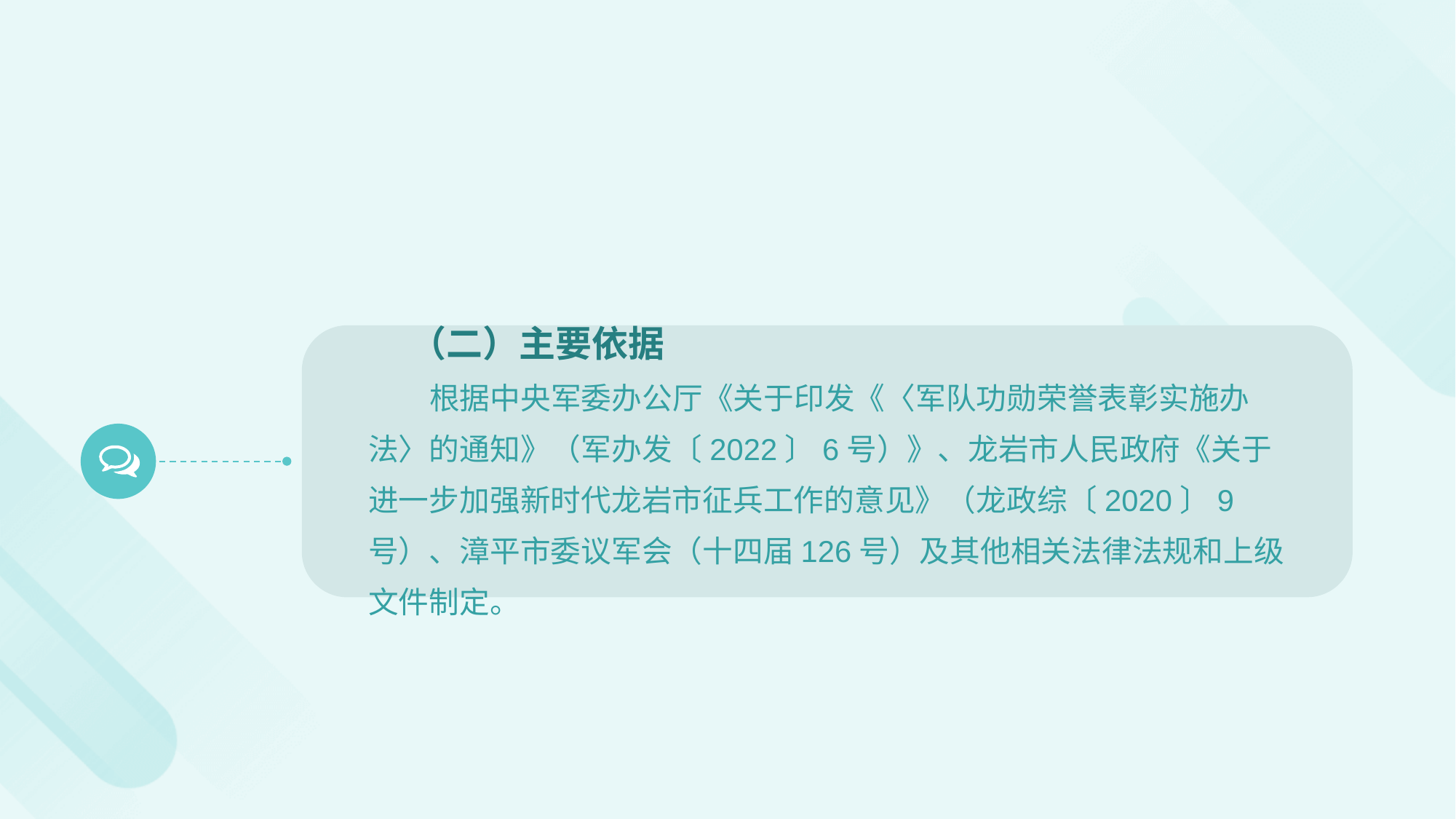

（二）主要依据
        根据中央军委办公厅《关于印发《〈军队功勋荣誉表彰实施办法〉的通知》（军办发〔2022〕6号）》、龙岩市人民政府《关于进一步加强新时代龙岩市征兵工作的意见》（龙政综〔2020〕9号）、漳平市委议军会（十四届126号）及其他相关法律法规和上级文件制定。